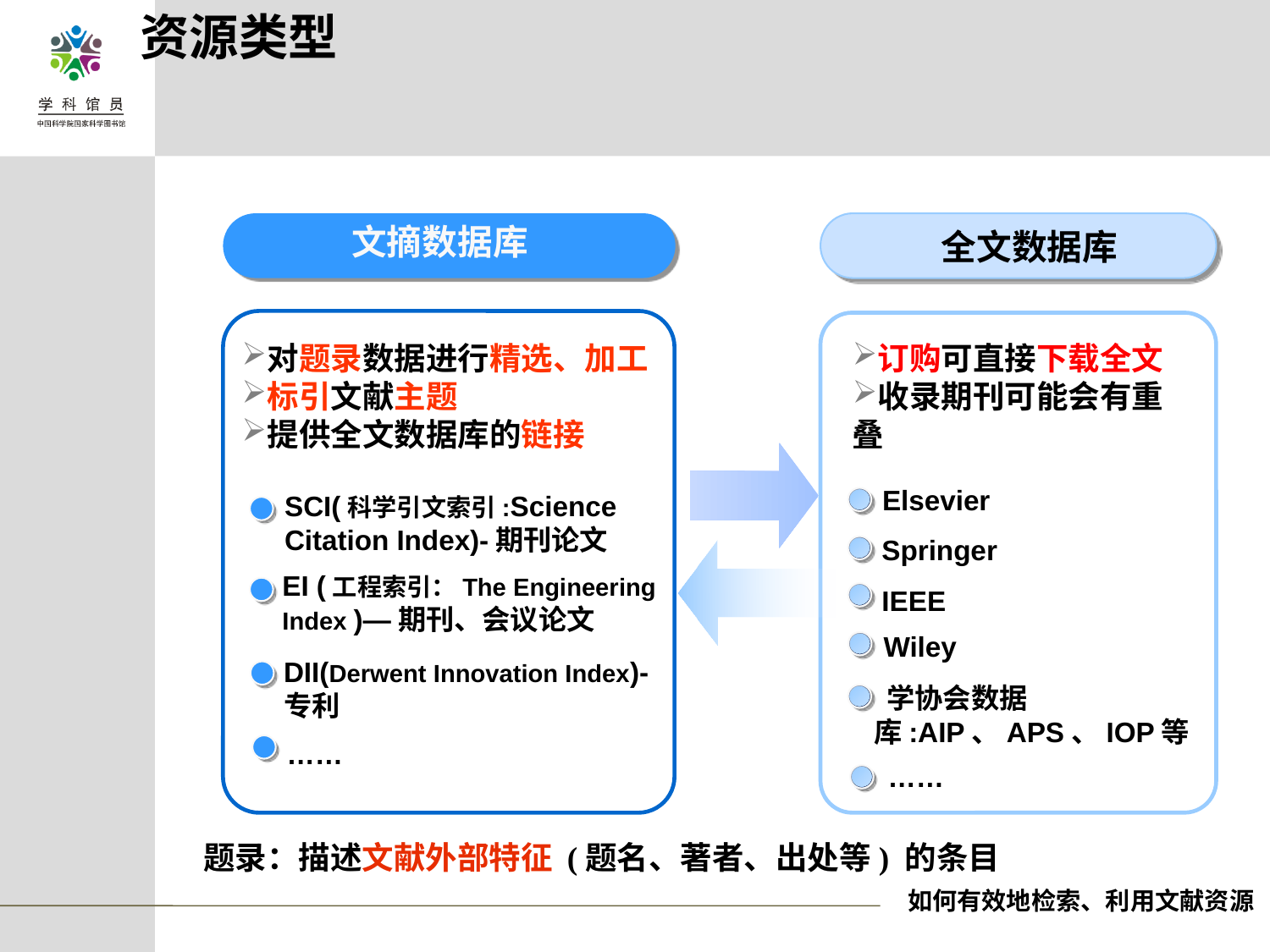

资源类型
文摘数据库

全文数据库

对题录数据进行精选、加工
标引文献主题
提供全文数据库的链接
订购可直接下载全文
收录期刊可能会有重叠

 Elsevier

 Springer

 IEEE

 Wiley

 学协会数据库:AIP、APS、IOP等

  ……

SCI(科学引文索引:Science Citation Index)-期刊论文

EI (工程索引：The Engineering Index )—期刊、会议论文

DII(Derwent Innovation Index)-专利

  ……

题录：描述文献外部特征 (题名、著者、出处等) 的条目
如何有效地检索、利用文献资源